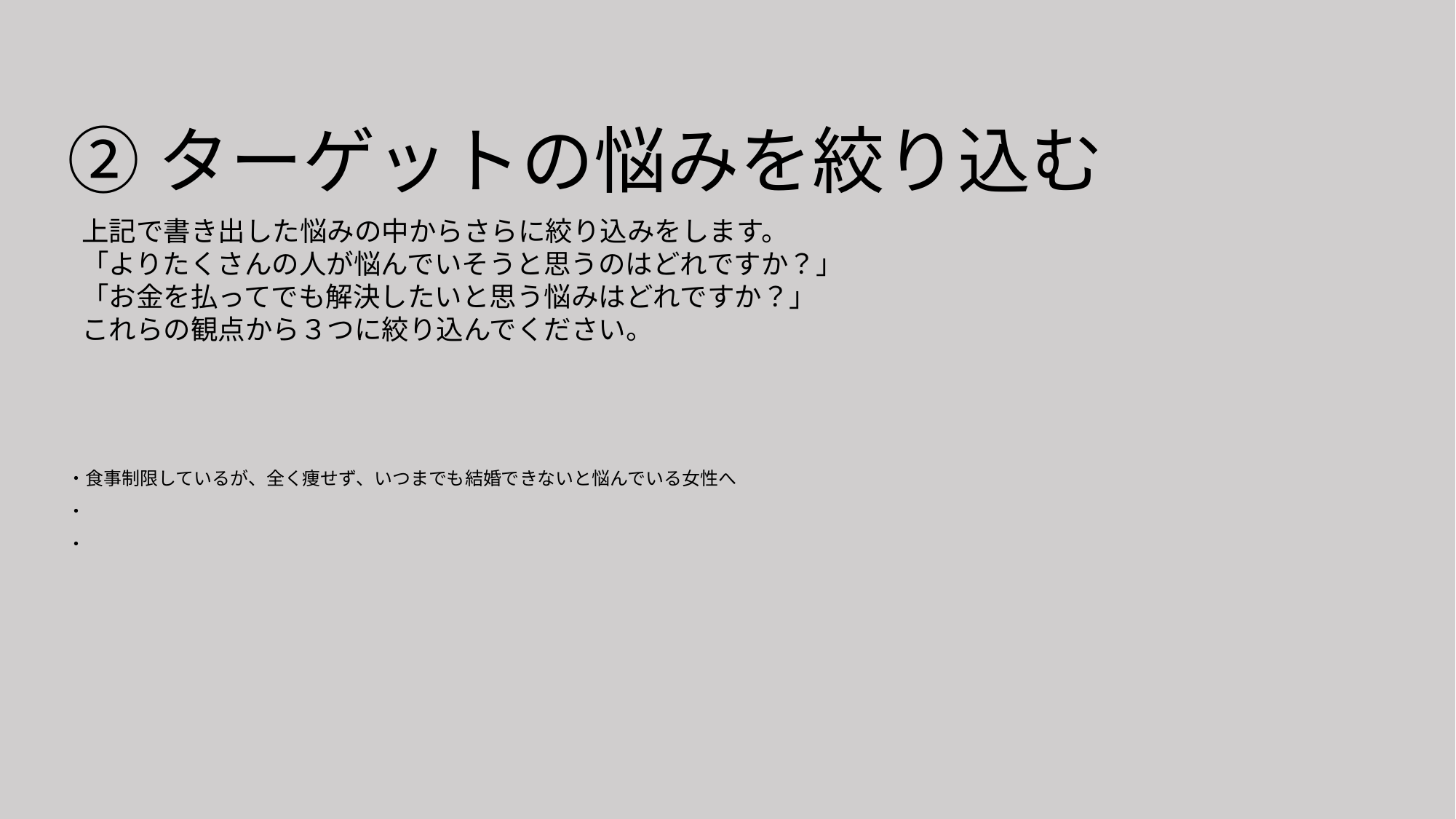

②ターゲットの悩みを絞り込む
上記で書き出した悩みの中からさらに絞り込みをします。
「よりたくさんの人が悩んでいそうと思うのはどれですか？」
「お金を払ってでも解決したいと思う悩みはどれですか？」
これらの観点から３つに絞り込んでください。
・食事制限しているが、全く痩せず、いつまでも結婚できないと悩んでいる女性へ
・
・